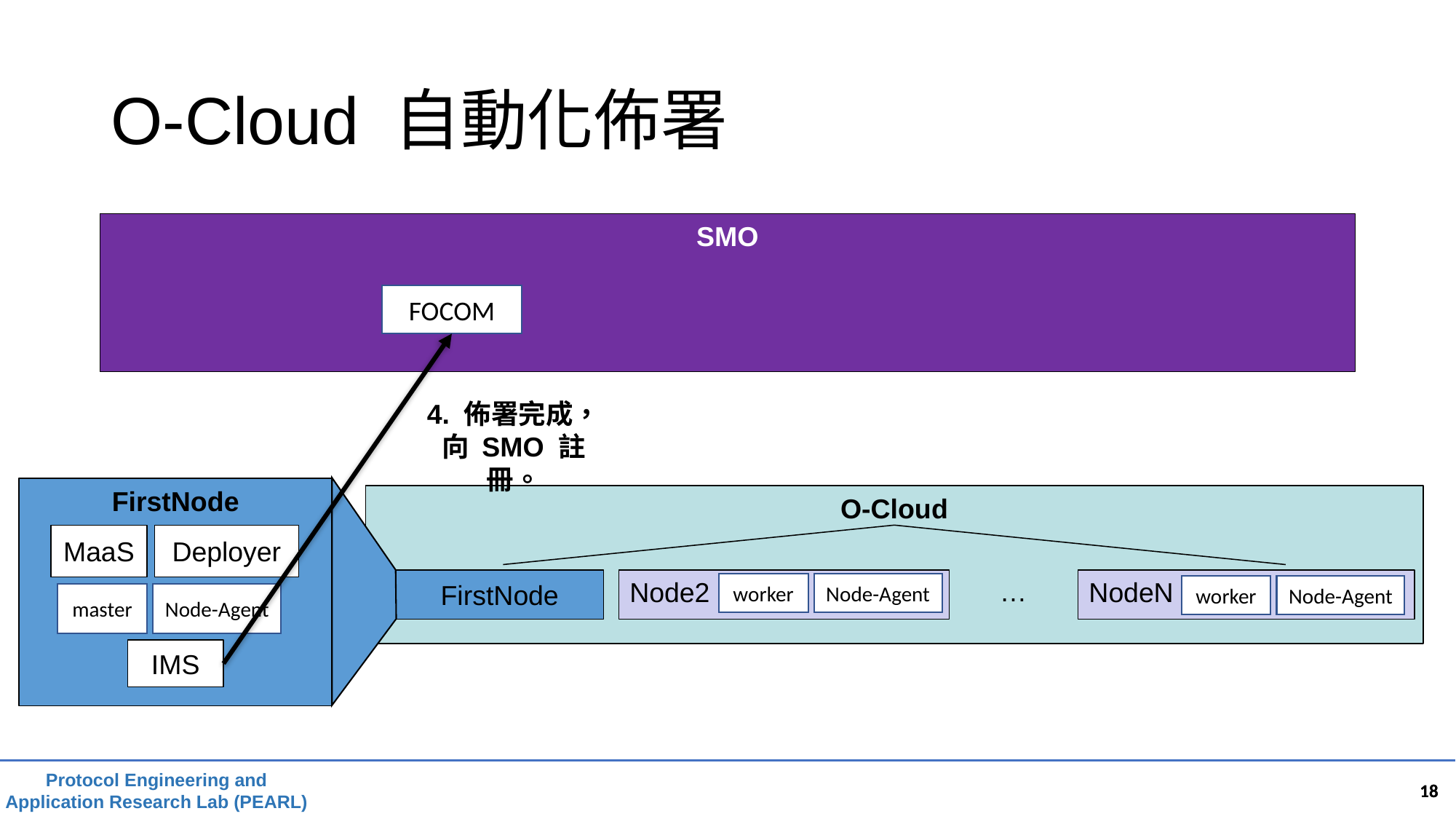

# O-Cloud 自動化佈署
SMO
FOCOM
4. 佈署完成，向 SMO 註冊。

FirstNode
MaaS
Deployer
master
Node-Agent
O-Cloud
…
FirstNode
Node2
NodeN
worker
Node-Agent
worker
Node-Agent
IMS